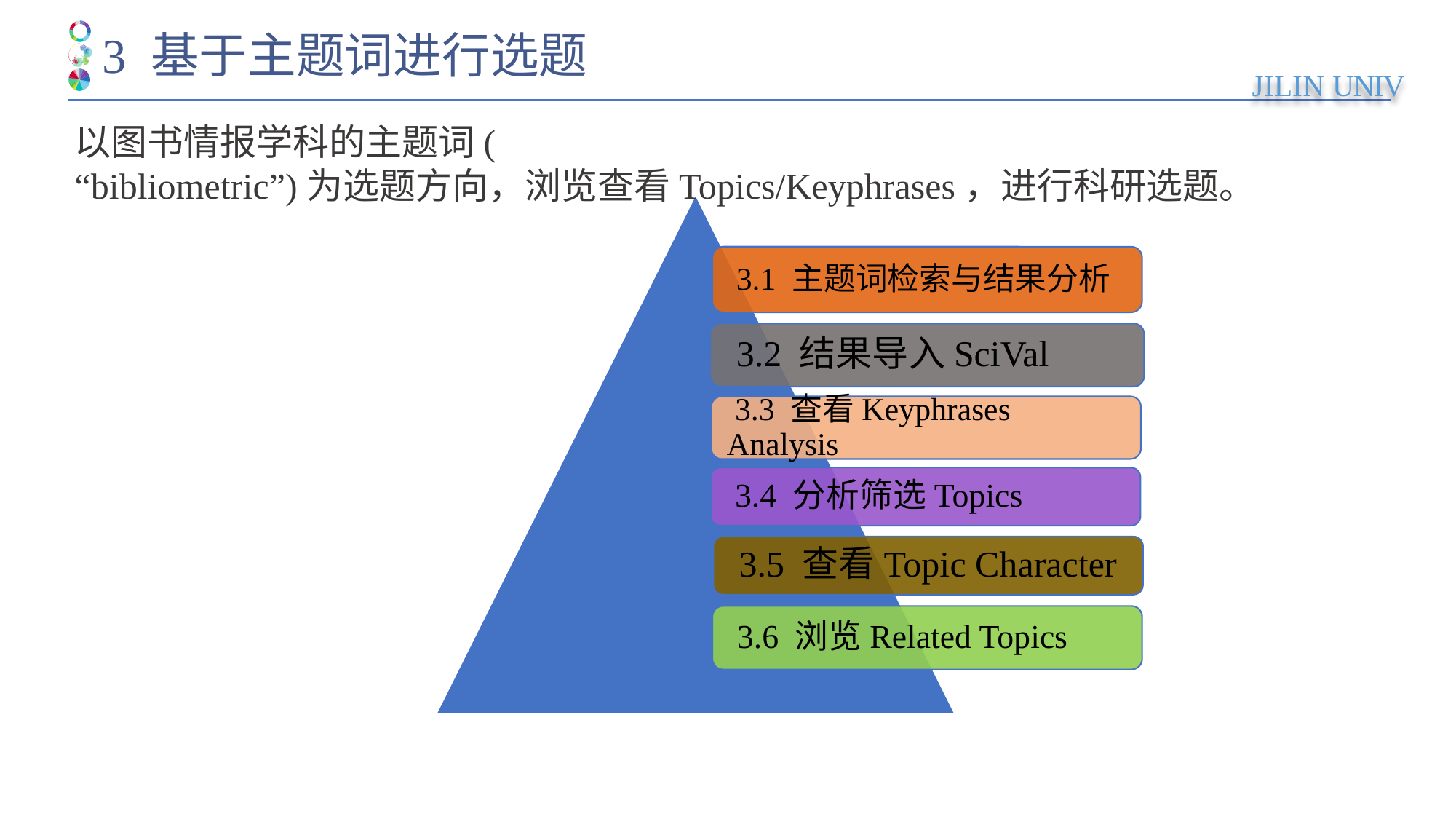

# 3 基于主题词进行选题
以图书情报学科的主题词( “bibliometric”)为选题方向，浏览查看Topics/Keyphrases，进行科研选题。
 3.1 主题词检索与结果分析
 3.2 结果导入SciVal
 3.3 查看Keyphrases Analysis
 3.4 分析筛选Topics
 3.5 查看Topic Character
 3.6 浏览Related Topics